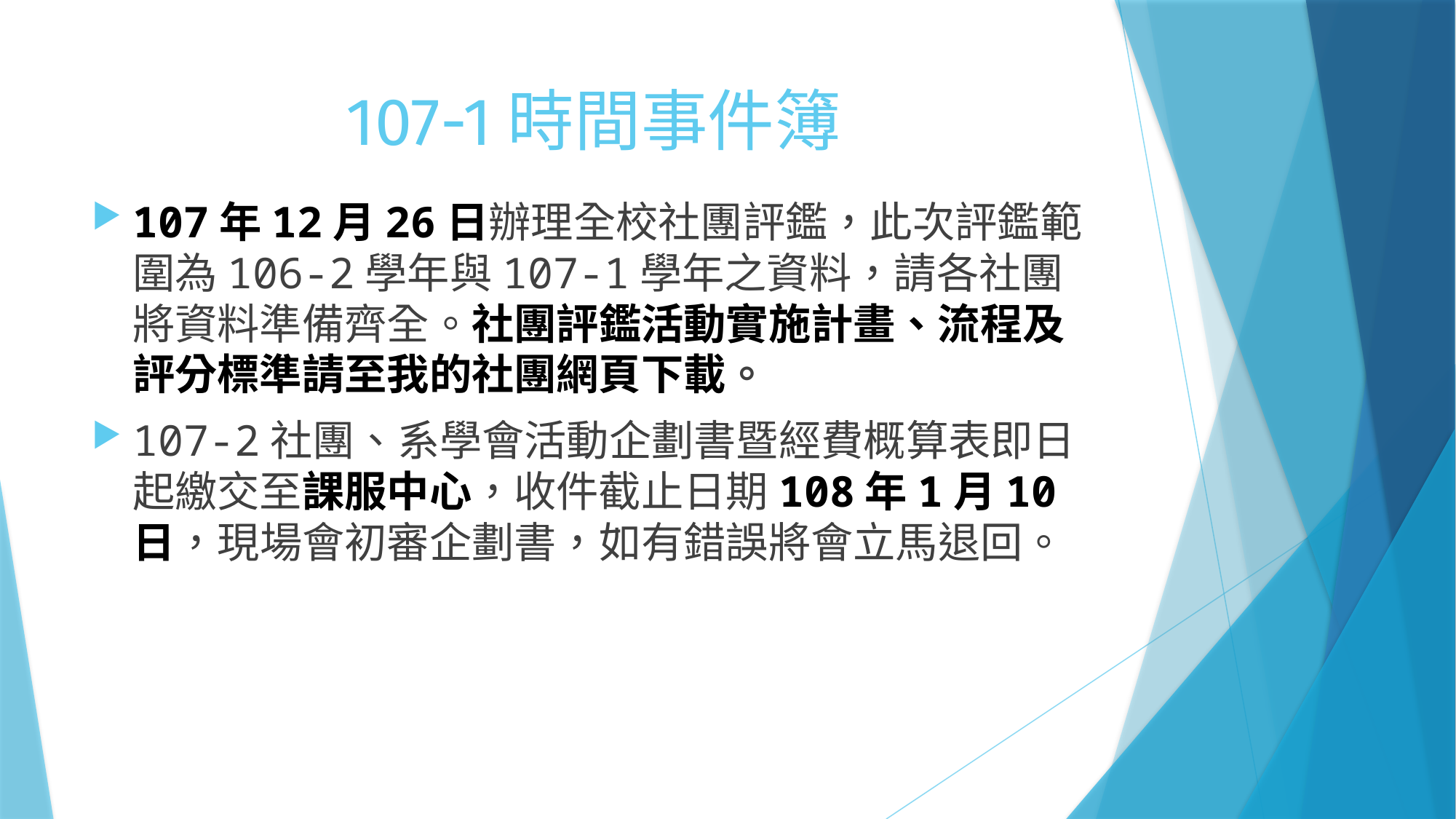

# 107-1時間事件簿
107年12月26日辦理全校社團評鑑，此次評鑑範圍為106-2學年與107-1學年之資料，請各社團將資料準備齊全。社團評鑑活動實施計畫、流程及評分標準請至我的社團網頁下載。
107-2社團、系學會活動企劃書暨經費概算表即日起繳交至課服中心，收件截止日期108年1月10日，現場會初審企劃書，如有錯誤將會立馬退回。